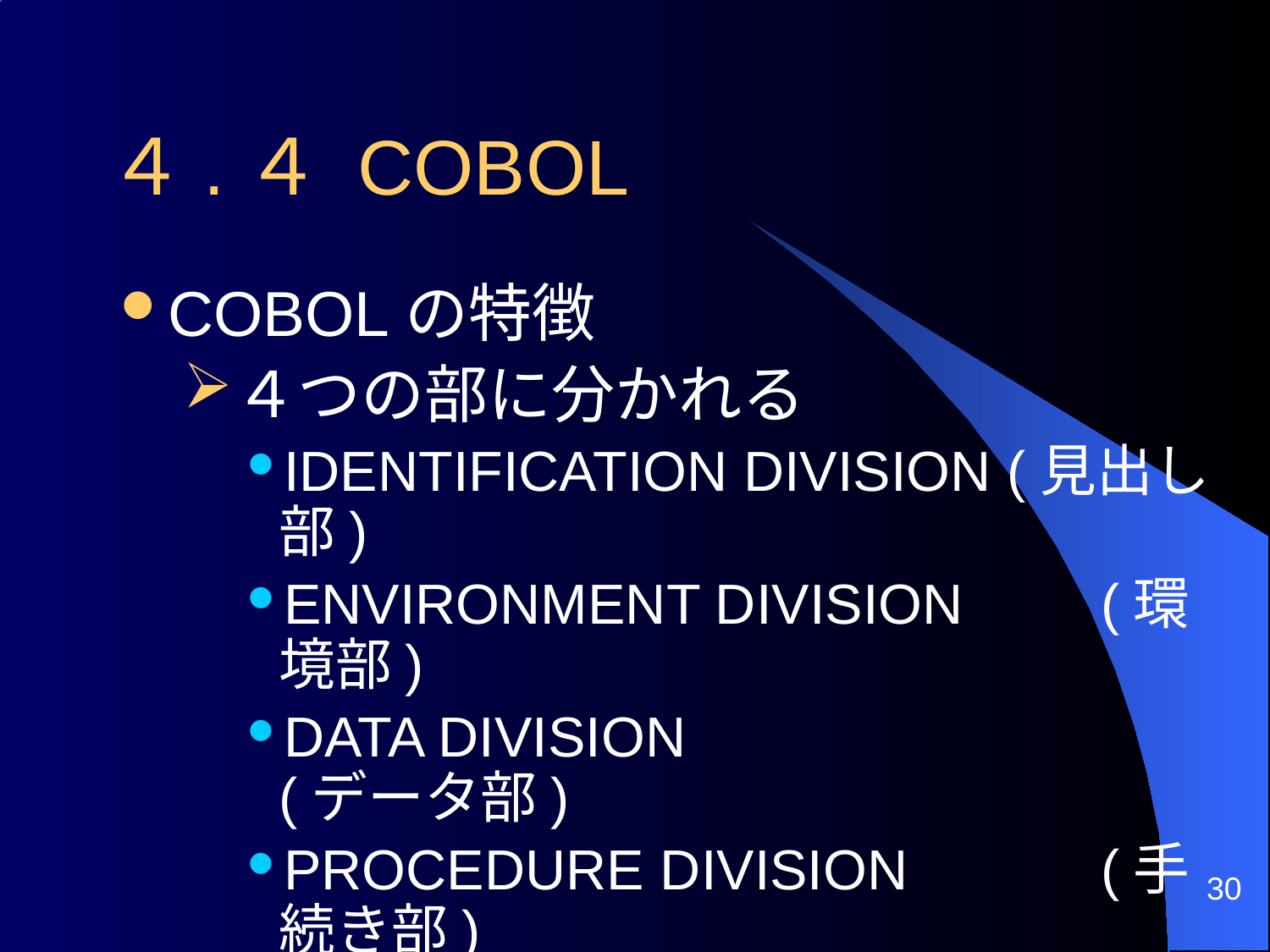

# ４.４ COBOL
COBOLの特徴
４つの部に分かれる
IDENTIFICATION DIVISION (見出し部)
ENVIRONMENT DIVISION	(環境部)
DATA DIVISION	(データ部)
PROCEDURE DIVISION	(手続き部)
レコード型（構造体）が定義可能
２進化１０進数による固定小数点数
30